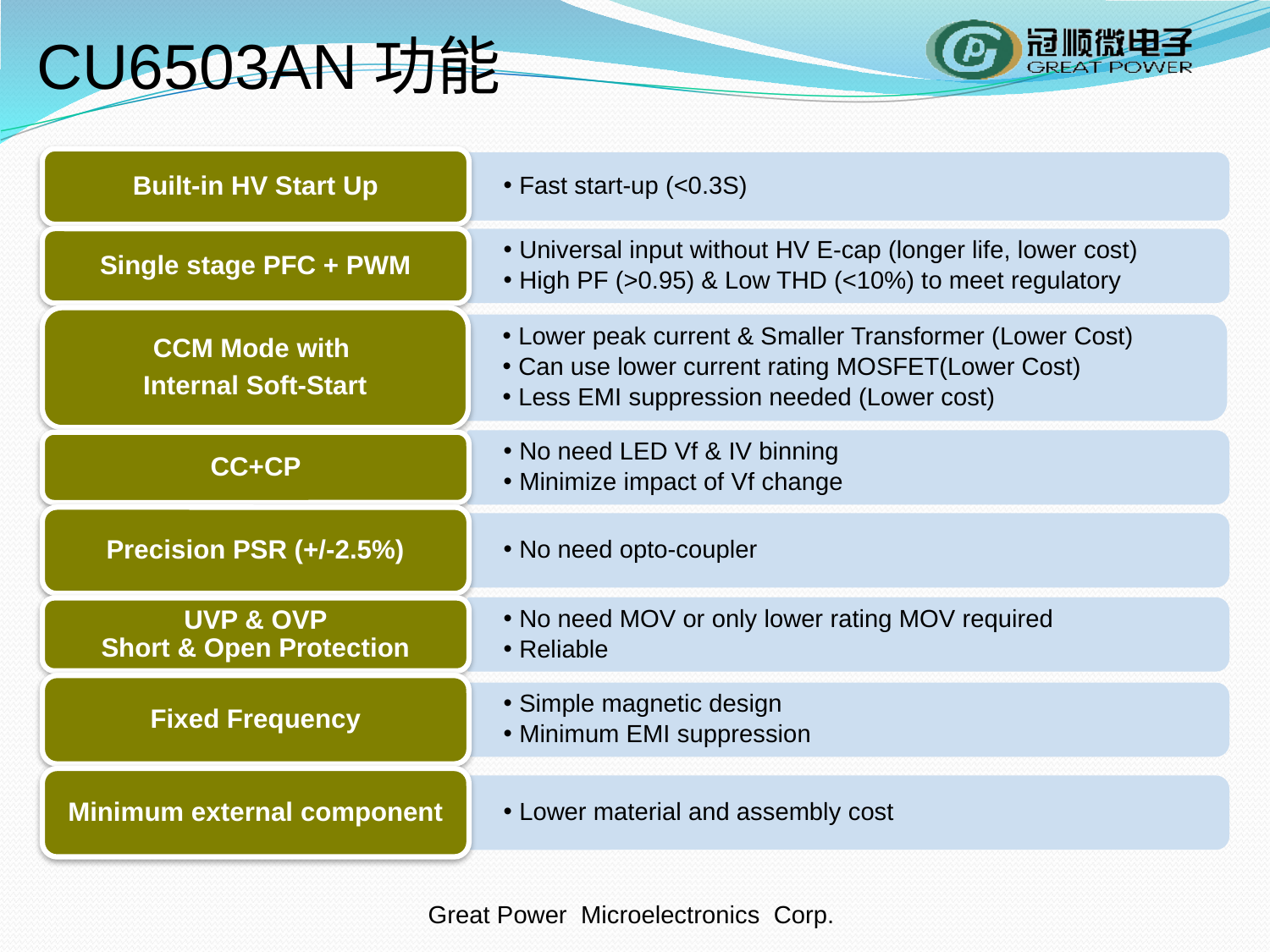

CU6503AN功能

Built-in HV Start Up

Fast start-up (<0.3S)

Single stage PFC + PWM

Universal input without HV E-cap (longer life, lower cost)
High PF (>0.95) & Low THD (<10%) to meet regulatory

CCM Mode with
Internal Soft-Start

Lower peak current & Smaller Transformer (Lower Cost)
Can use lower current rating MOSFET(Lower Cost)
Less EMI suppression needed (Lower cost)

No need LED Vf & IV binning
Minimize impact of Vf change

CC+CP

Precision PSR (+/-2.5%)

No need opto-coupler

UVP & OVP
Short & Open Protection

No need MOV or only lower rating MOV required
Reliable

Fixed Frequency

Simple magnetic design
Minimum EMI suppression

Minimum external component

Lower material and assembly cost